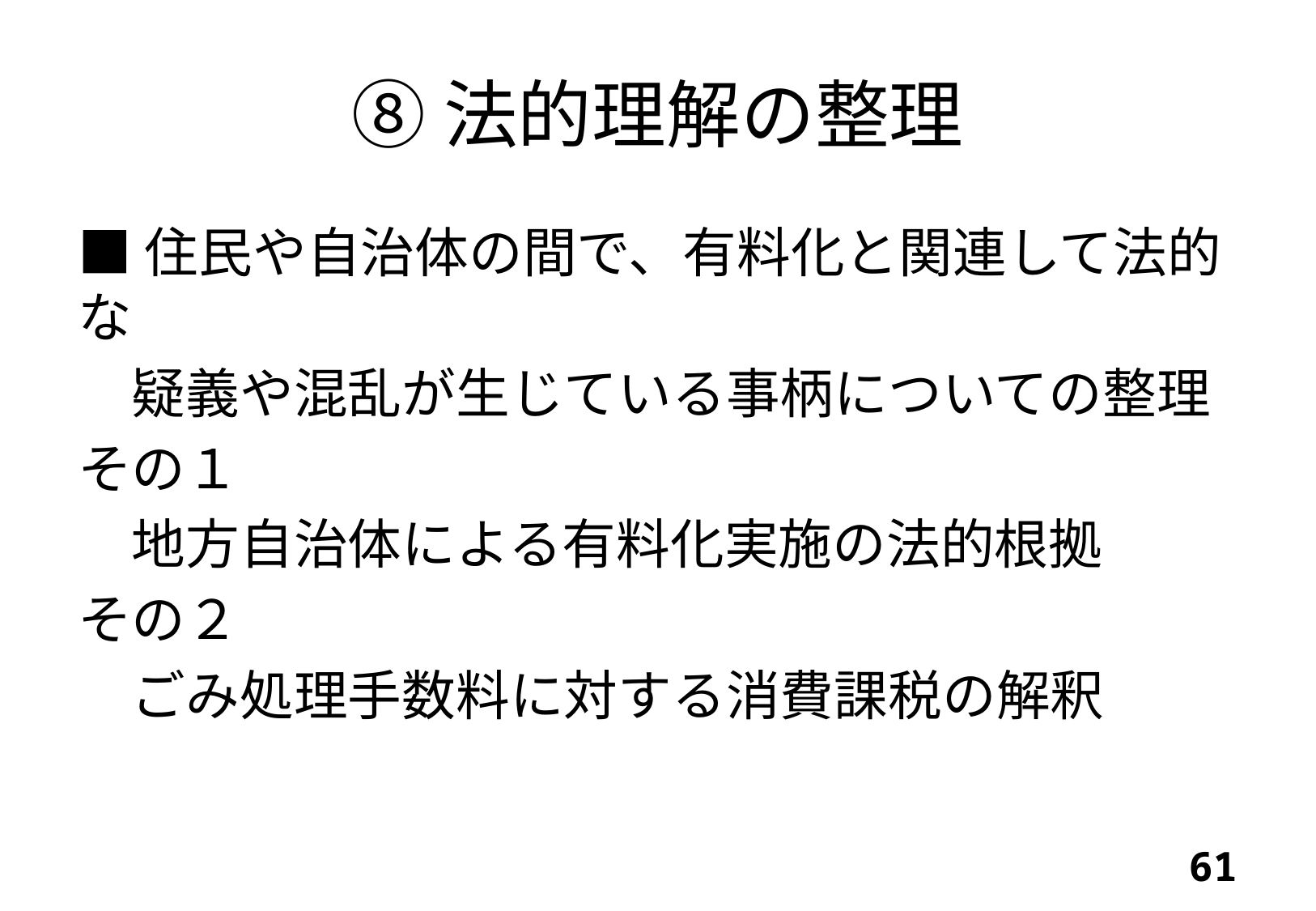

# ⑧法的理解の整理
■住民や自治体の間で、有料化と関連して法的な
　疑義や混乱が生じている事柄についての整理
その１
　地方自治体による有料化実施の法的根拠
その２
　ごみ処理手数料に対する消費課税の解釈
61